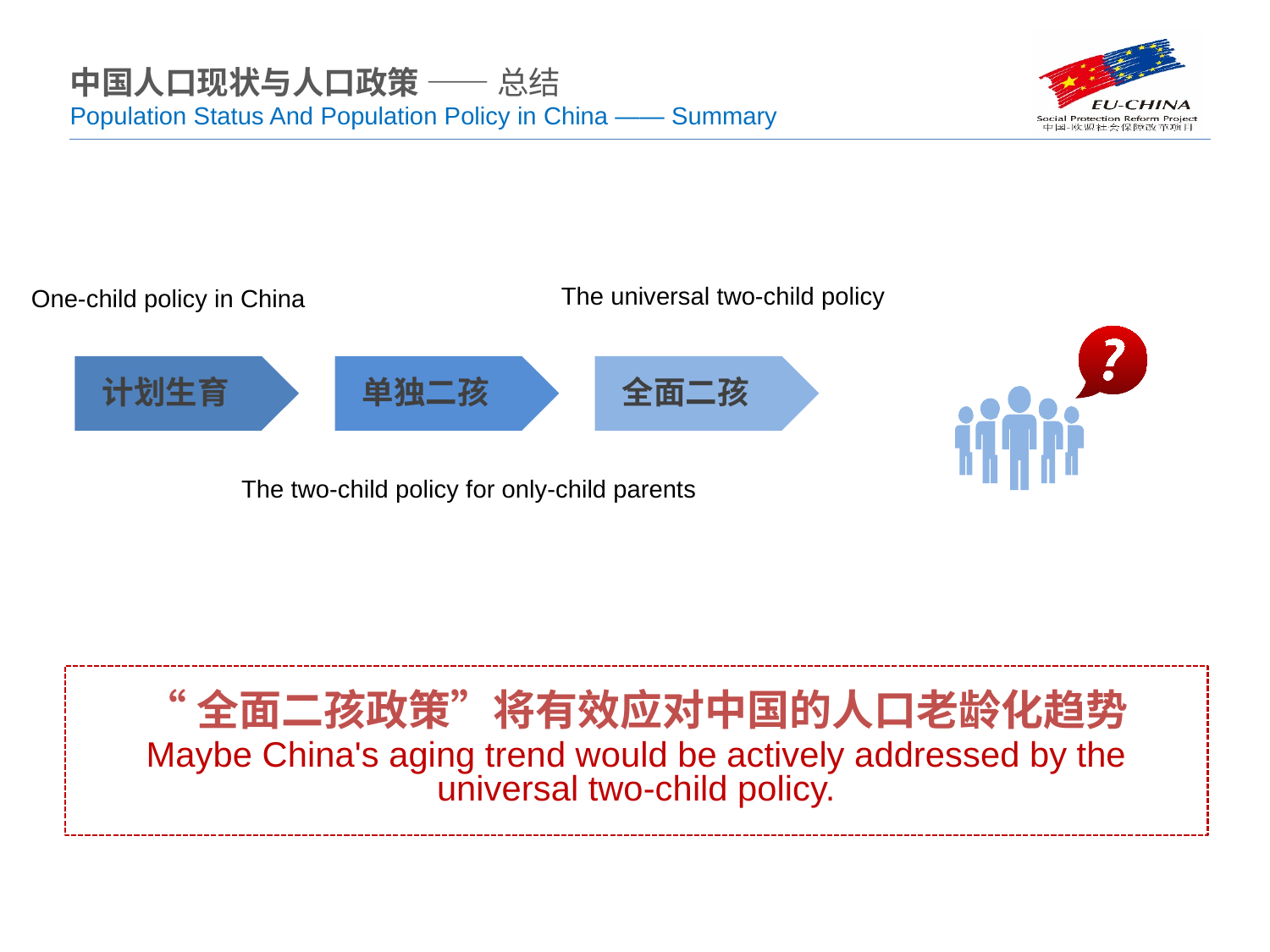

中国人口现状与人口政策 —— 总结
Population Status And Population Policy in China —— Summary
The universal two-child policy
One-child policy in China

计划生育
单独二孩
全面二孩
The two-child policy for only-child parents
“全面二孩政策”将有效应对中国的人口老龄化趋势
Maybe China's aging trend would be actively addressed by the universal two-child policy.